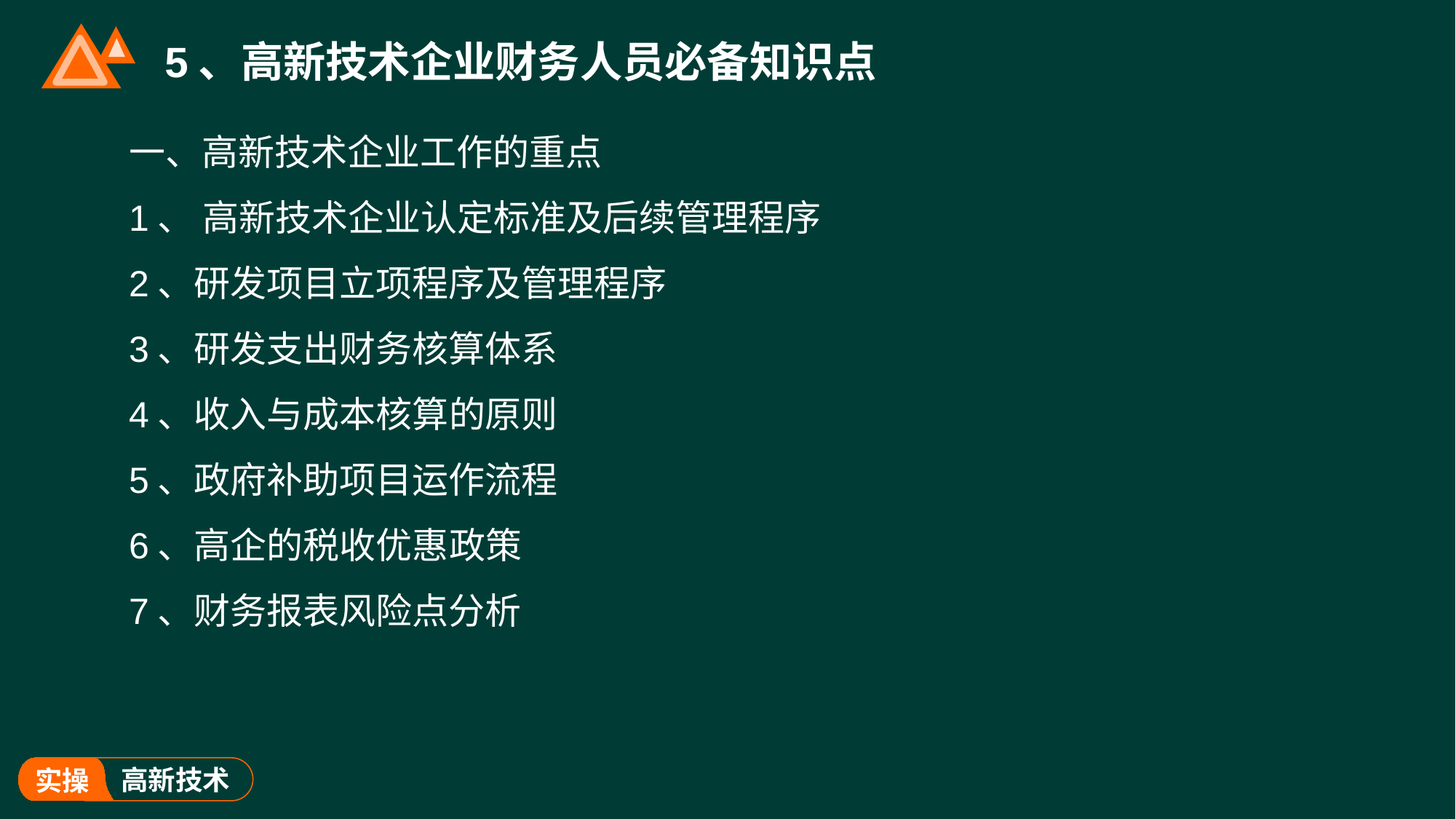

# 5、高新技术企业财务人员必备知识点
一、高新技术企业工作的重点
1、 高新技术企业认定标准及后续管理程序
2、研发项目立项程序及管理程序
3、研发支出财务核算体系
4、收入与成本核算的原则
5、政府补助项目运作流程
6、高企的税收优惠政策
7、财务报表风险点分析